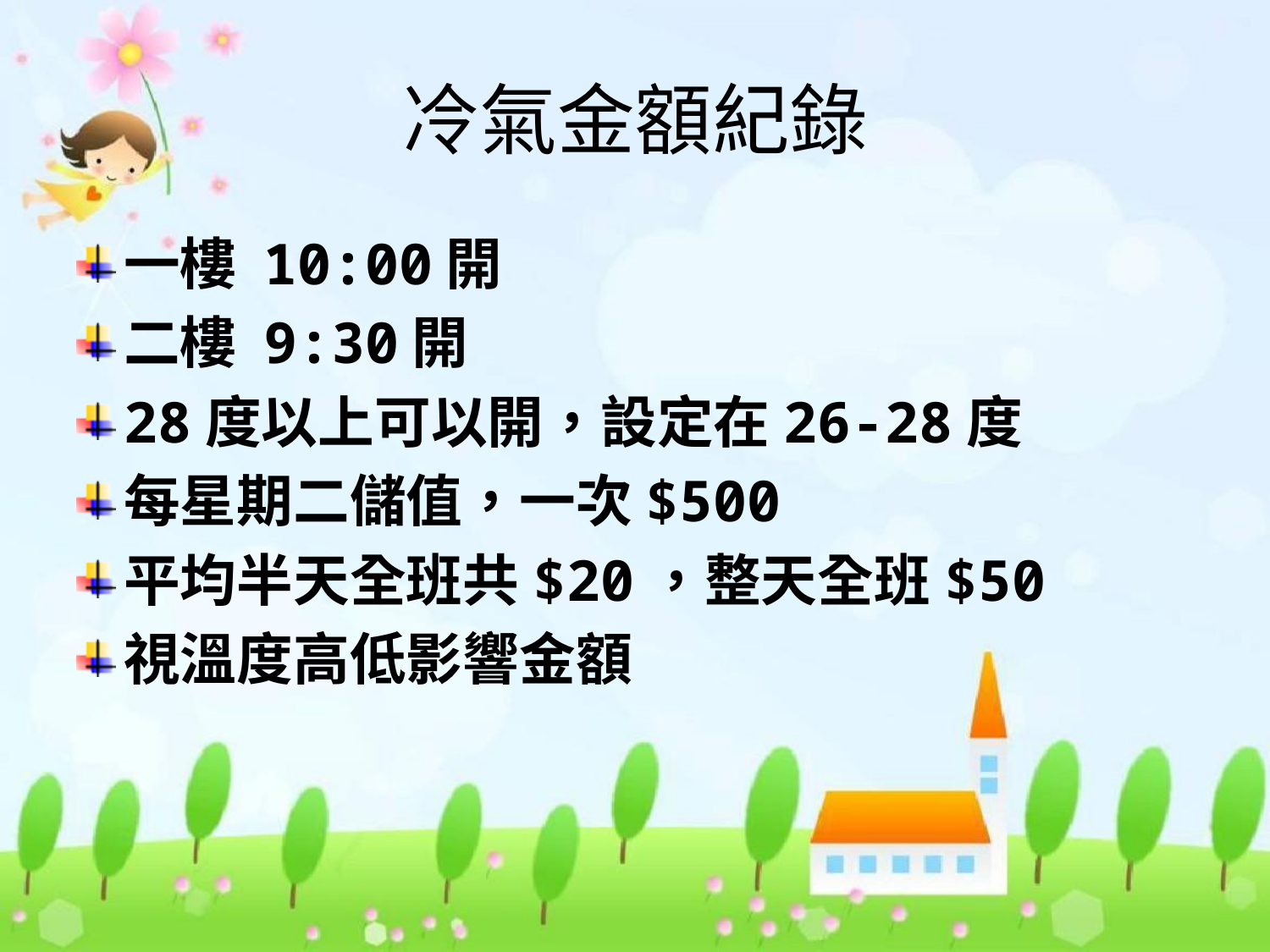

# 冷氣金額紀錄
一樓 10:00開
二樓 9:30開
28度以上可以開，設定在26-28度
每星期二儲值，一次$500
平均半天全班共$20，整天全班$50
視溫度高低影響金額